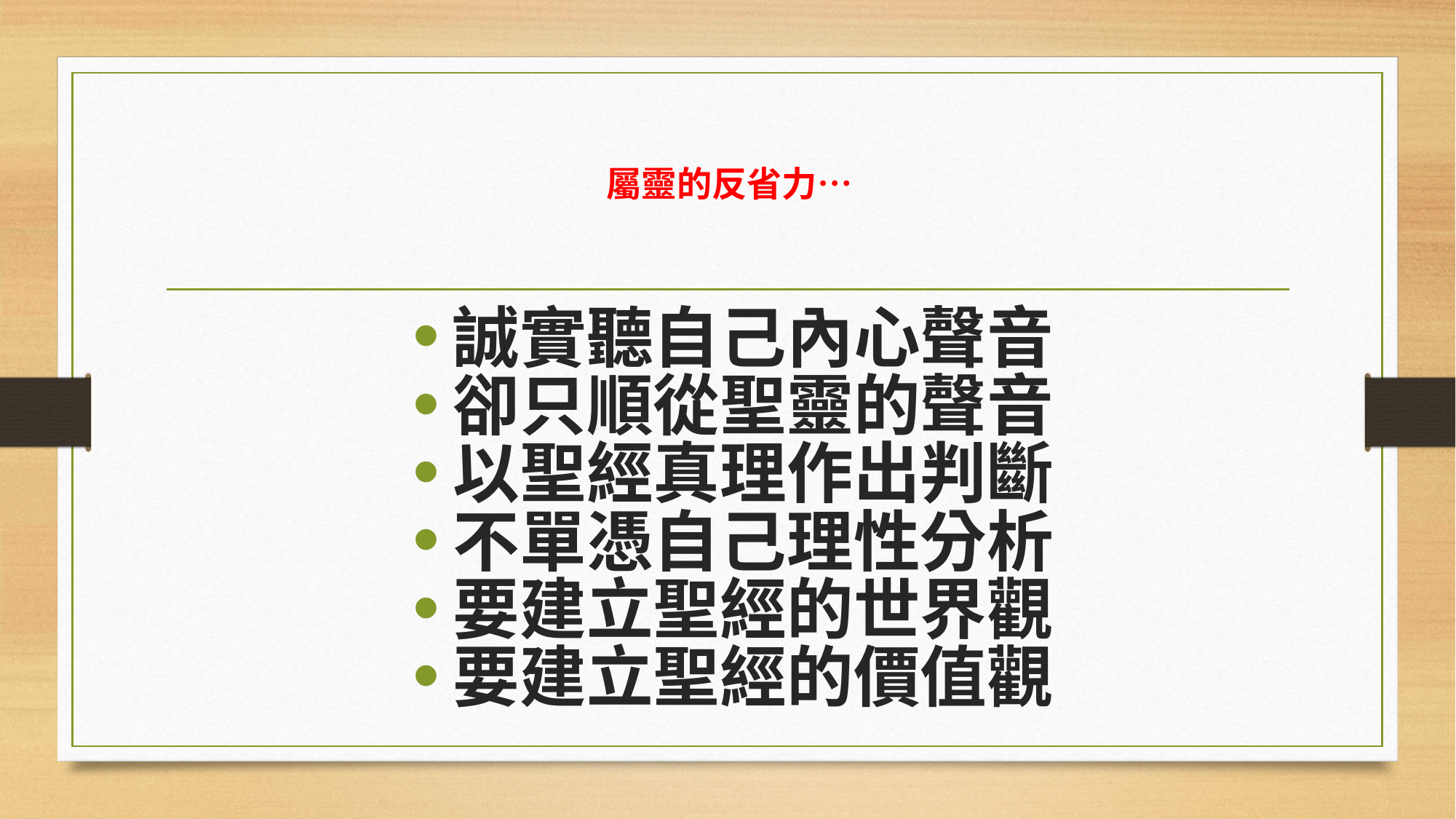

# 屬靈的反省力…

誠實聽自己內心聲音
卻只順從聖靈的聲音
以聖經真理作出判斷
不單憑自己理性分析
要建立聖經的世界觀
要建立聖經的價值觀